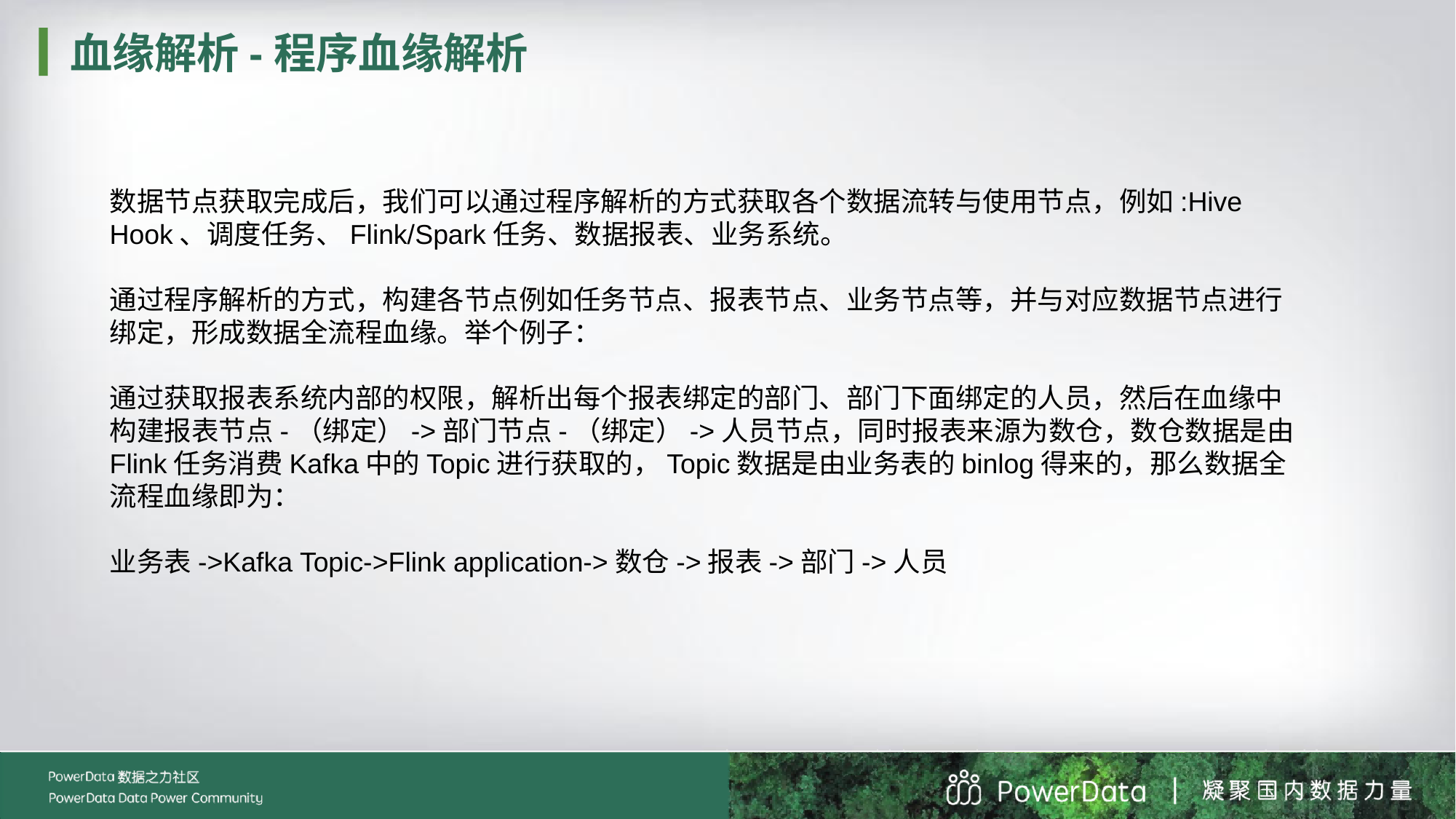

血缘解析-程序血缘解析

数据节点获取完成后，我们可以通过程序解析的方式获取各个数据流转与使用节点，例如:Hive Hook、调度任务、Flink/Spark任务、数据报表、业务系统。

通过程序解析的方式，构建各节点例如任务节点、报表节点、业务节点等，并与对应数据节点进行绑定，形成数据全流程血缘。举个例子：

通过获取报表系统内部的权限，解析出每个报表绑定的部门、部门下面绑定的人员，然后在血缘中构建报表节点-（绑定）->部门节点-（绑定）->人员节点，同时报表来源为数仓，数仓数据是由Flink任务消费Kafka中的Topic进行获取的，Topic数据是由业务表的binlog得来的，那么数据全流程血缘即为：

业务表->Kafka Topic->Flink application->数仓->报表->部门->人员